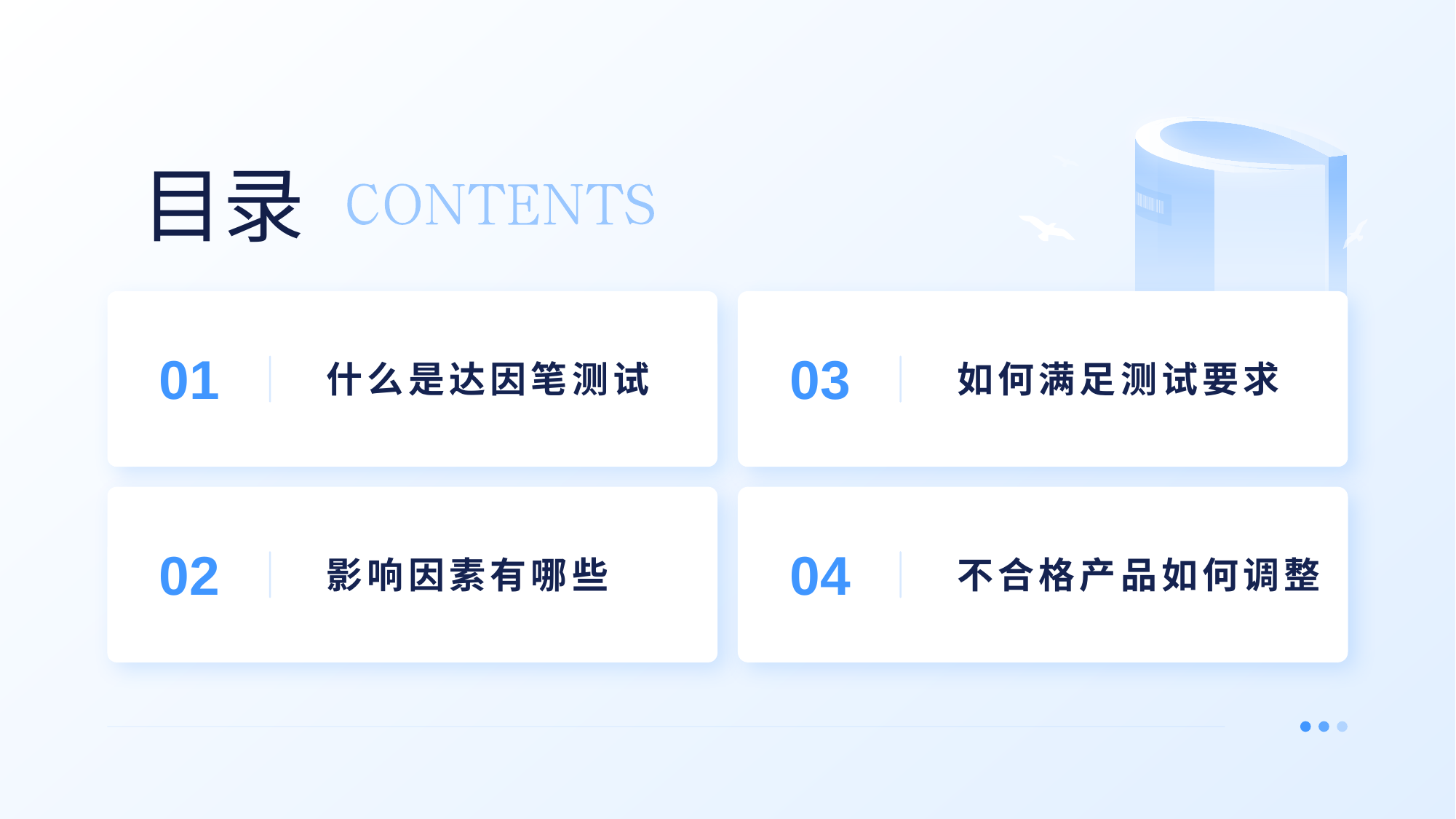

# 目录

什么是达因笔测试
如何满足测试要求
01
03

影响因素有哪些
不合格产品如何调整
02
04